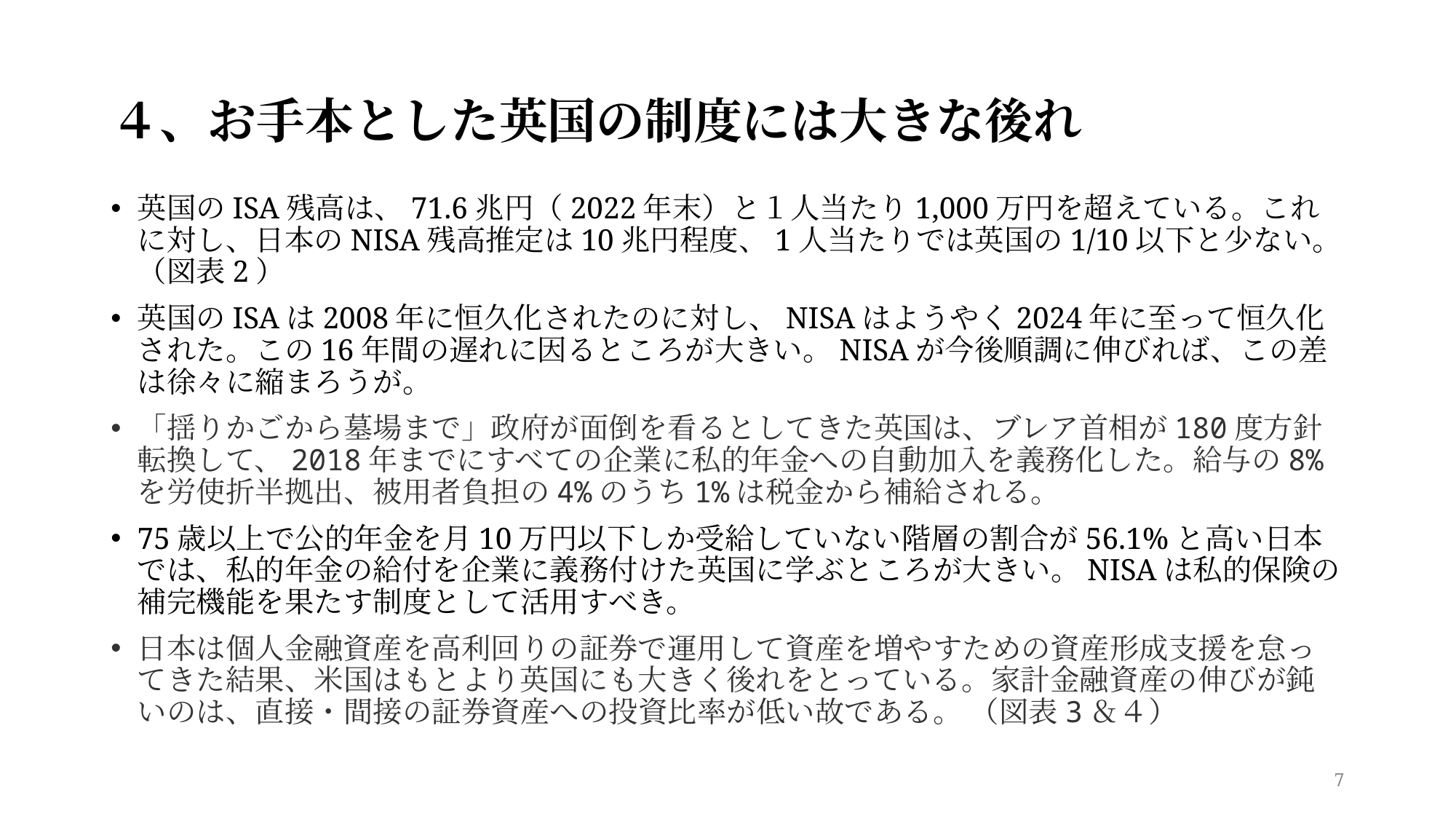

# ４、お手本とした英国の制度には大きな後れ
英国のISA残高は、71.6兆円（2022年末）と１人当たり1,000万円を超えている。これに対し、日本のNISA残高推定は10兆円程度、1人当たりでは英国の1/10以下と少ない。（図表2）
英国のISAは2008年に恒久化されたのに対し、NISAはようやく2024年に至って恒久化された。この16年間の遅れに因るところが大きい。NISAが今後順調に伸びれば、この差は徐々に縮まろうが。
「揺りかごから墓場まで」政府が面倒を看るとしてきた英国は、ブレア首相が180度方針転換して、2018年までにすべての企業に私的年金への自動加入を義務化した。給与の8%を労使折半拠出、被用者負担の4%のうち1%は税金から補給される。
75歳以上で公的年金を月10万円以下しか受給していない階層の割合が56.1%と高い日本では、私的年金の給付を企業に義務付けた英国に学ぶところが大きい。NISAは私的保険の補完機能を果たす制度として活用すべき。
日本は個人金融資産を高利回りの証券で運用して資産を増やすための資産形成支援を怠ってきた結果、米国はもとより英国にも大きく後れをとっている。家計金融資産の伸びが鈍いのは、直接・間接の証券資産への投資比率が低い故である。 （図表3＆４）

7